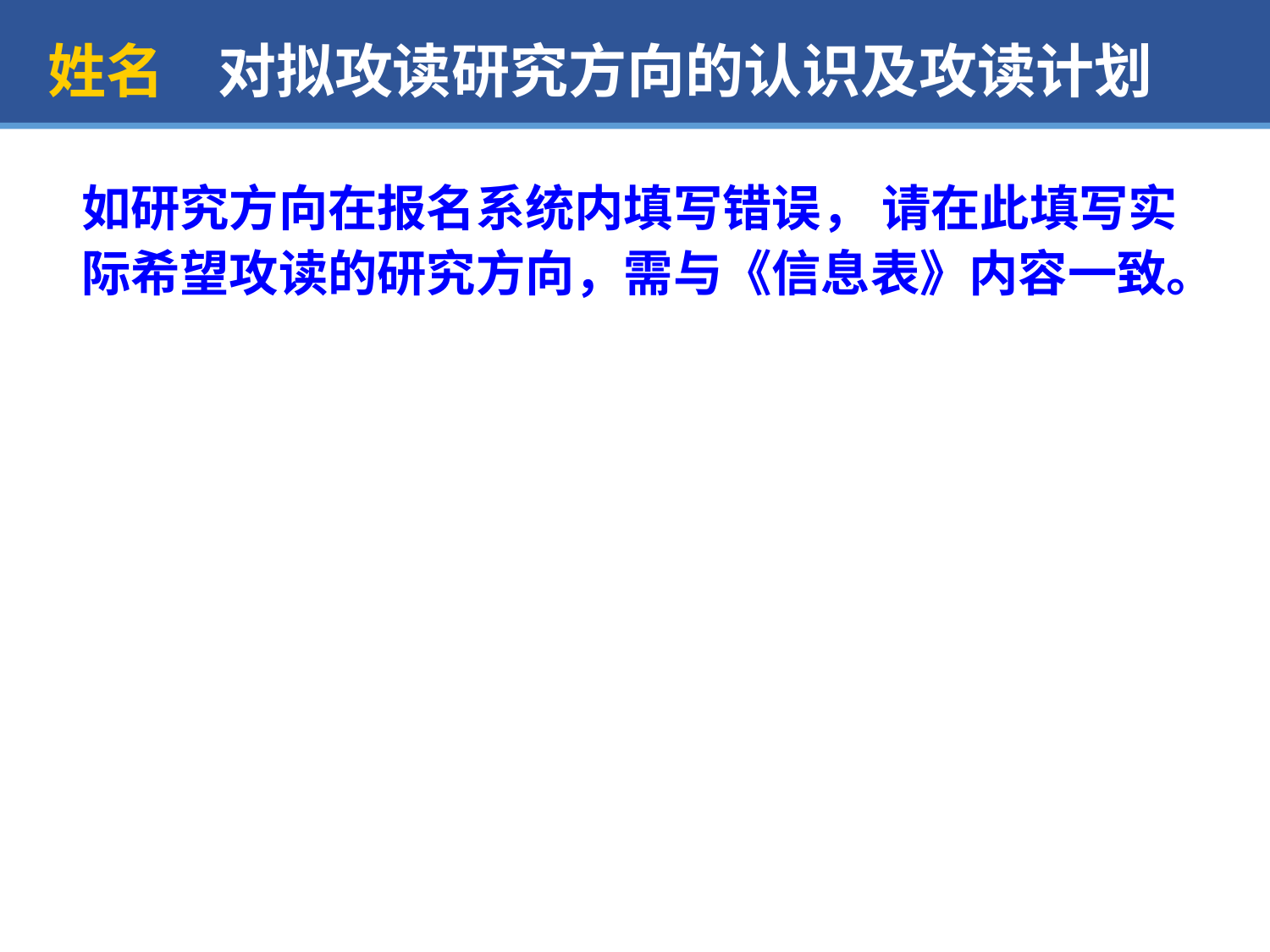

# 姓名    对拟攻读研究方向的认识及攻读计划
如研究方向在报名系统内填写错误， 请在此填写实际希望攻读的研究方向，需与《信息表》内容一致。